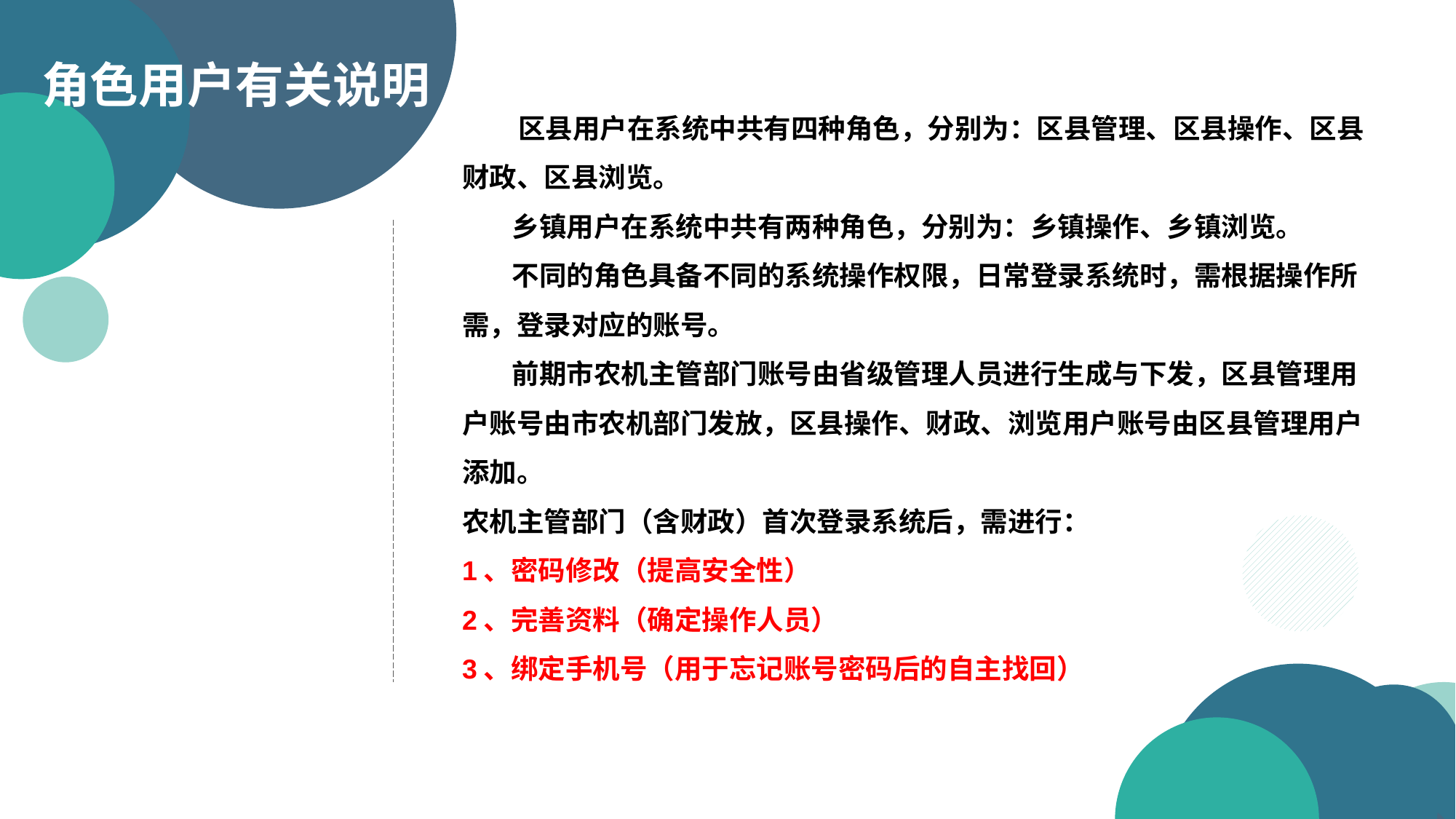

角色用户有关说明
        区县用户在系统中共有四种角色，分别为：区县管理、区县操作、区县财政、区县浏览。
       乡镇用户在系统中共有两种角色，分别为：乡镇操作、乡镇浏览。
       不同的角色具备不同的系统操作权限，日常登录系统时，需根据操作所需，登录对应的账号。
       前期市农机主管部门账号由省级管理人员进行生成与下发，区县管理用户账号由市农机部门发放，区县操作、财政、浏览用户账号由区县管理用户添加。
农机主管部门（含财政）首次登录系统后，需进行：
1、密码修改（提高安全性）
2、完善资料（确定操作人员）
3、绑定手机号（用于忘记账号密码后的自主找回）